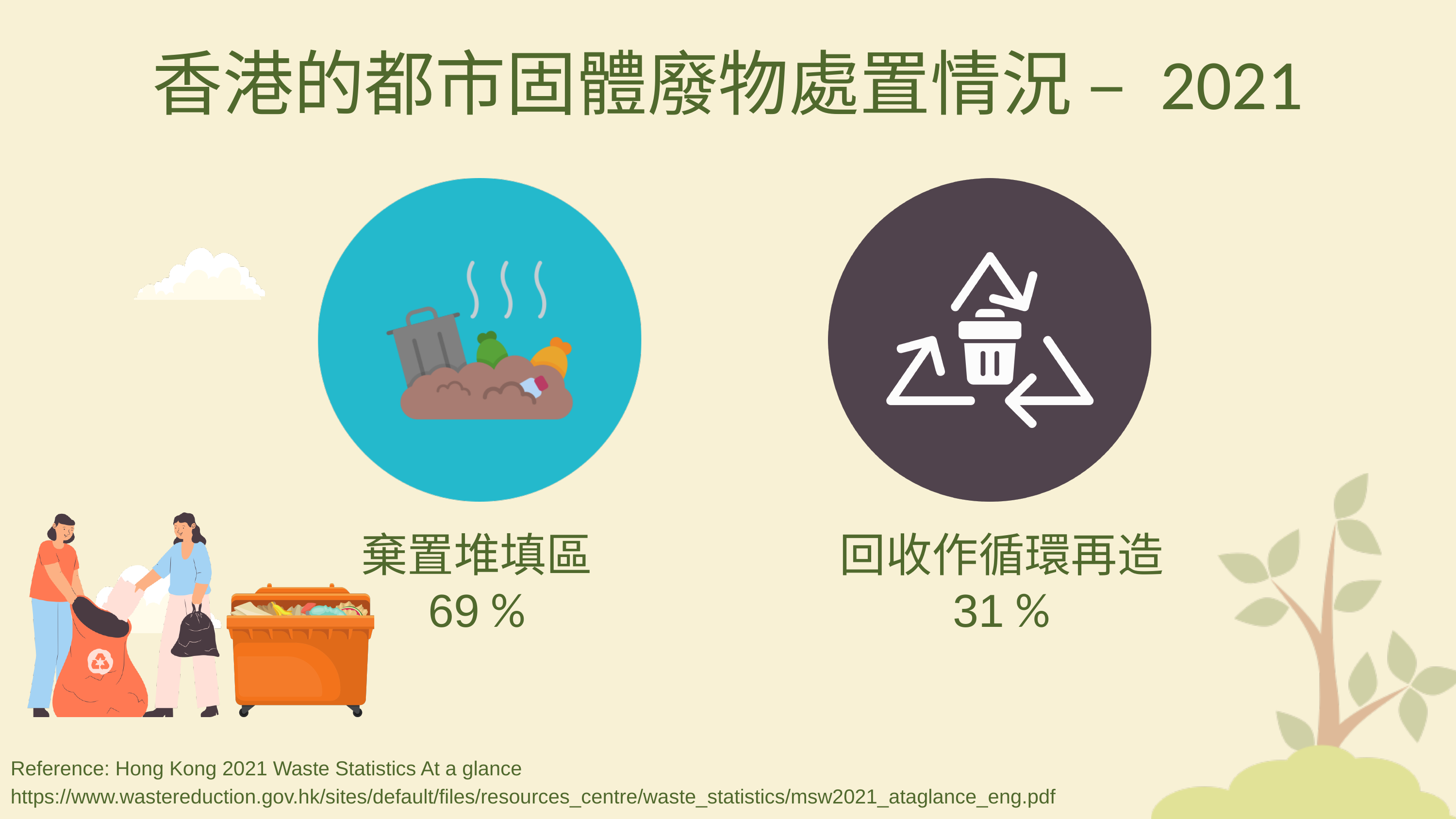

香港的都市固體廢物處置情況 – 2021

棄置堆填區
69 %
回收作循環再造
31 %

Reference: Hong Kong 2021 Waste Statistics At a glance
https://www.wastereduction.gov.hk/sites/default/files/resources_centre/waste_statistics/msw2021_ataglance_eng.pdf